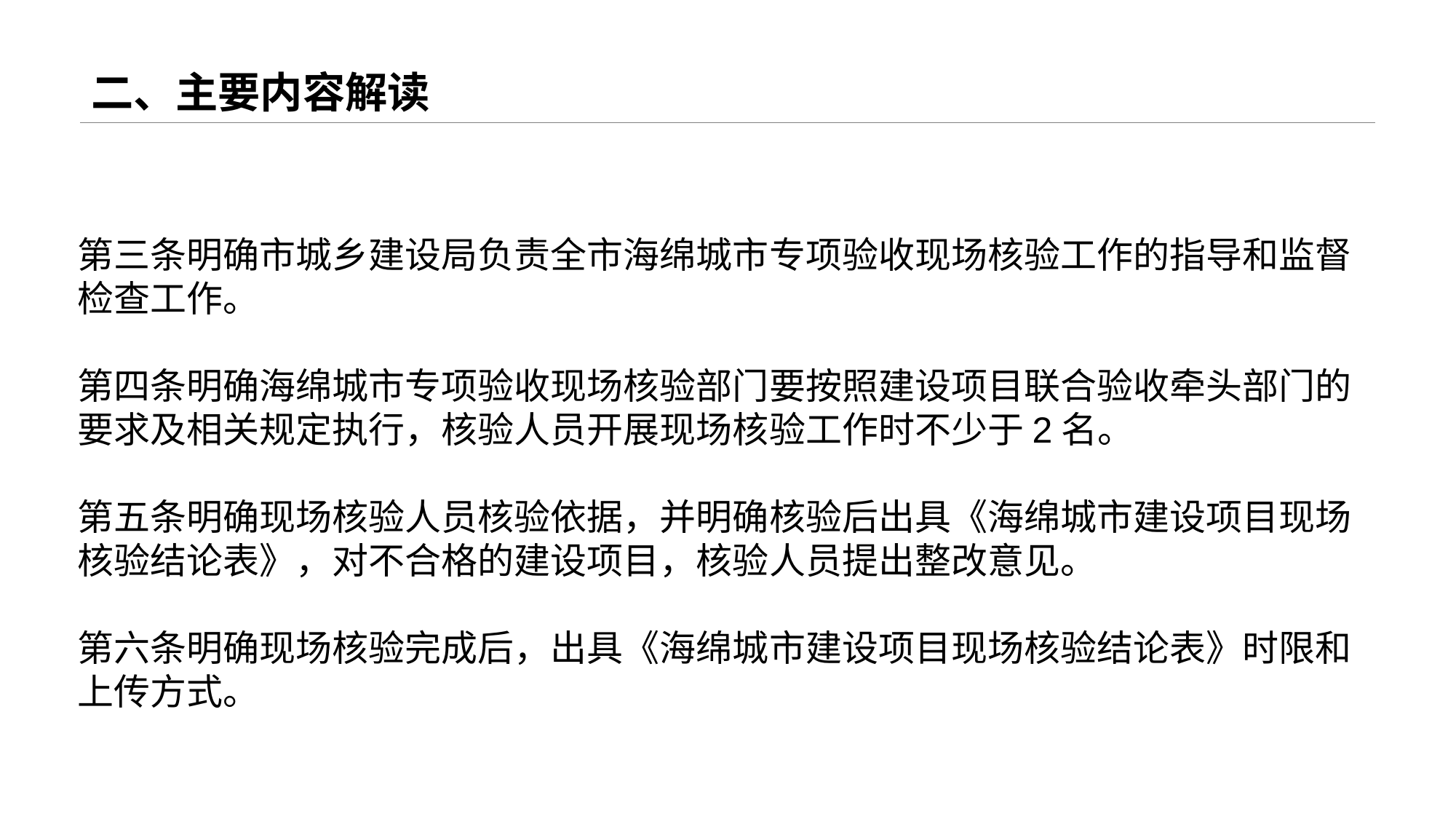

# 二、主要内容解读

第三条明确市城乡建设局负责全市海绵城市专项验收现场核验工作的指导和监督检查工作。

第四条明确海绵城市专项验收现场核验部门要按照建设项目联合验收牵头部门的要求及相关规定执行，核验人员开展现场核验工作时不少于2名。

第五条明确现场核验人员核验依据，并明确核验后出具《海绵城市建设项目现场核验结论表》，对不合格的建设项目，核验人员提出整改意见。

第六条明确现场核验完成后，出具《海绵城市建设项目现场核验结论表》时限和上传方式。